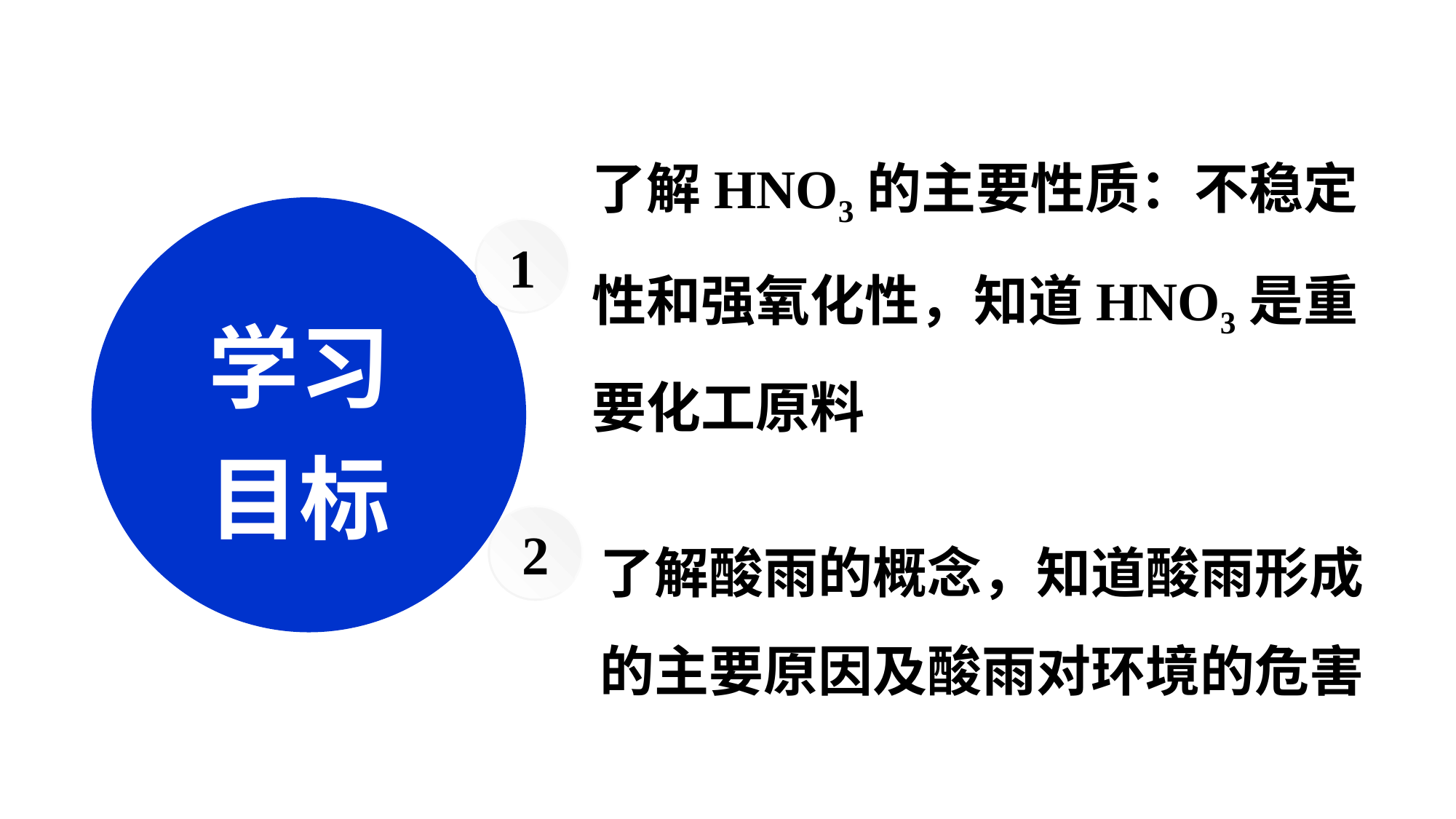

了解HNO3的主要性质：不稳定性和强氧化性，知道HNO3是重要化工原料

1
学习
目标

2
了解酸雨的概念，知道酸雨形成的主要原因及酸雨对环境的危害